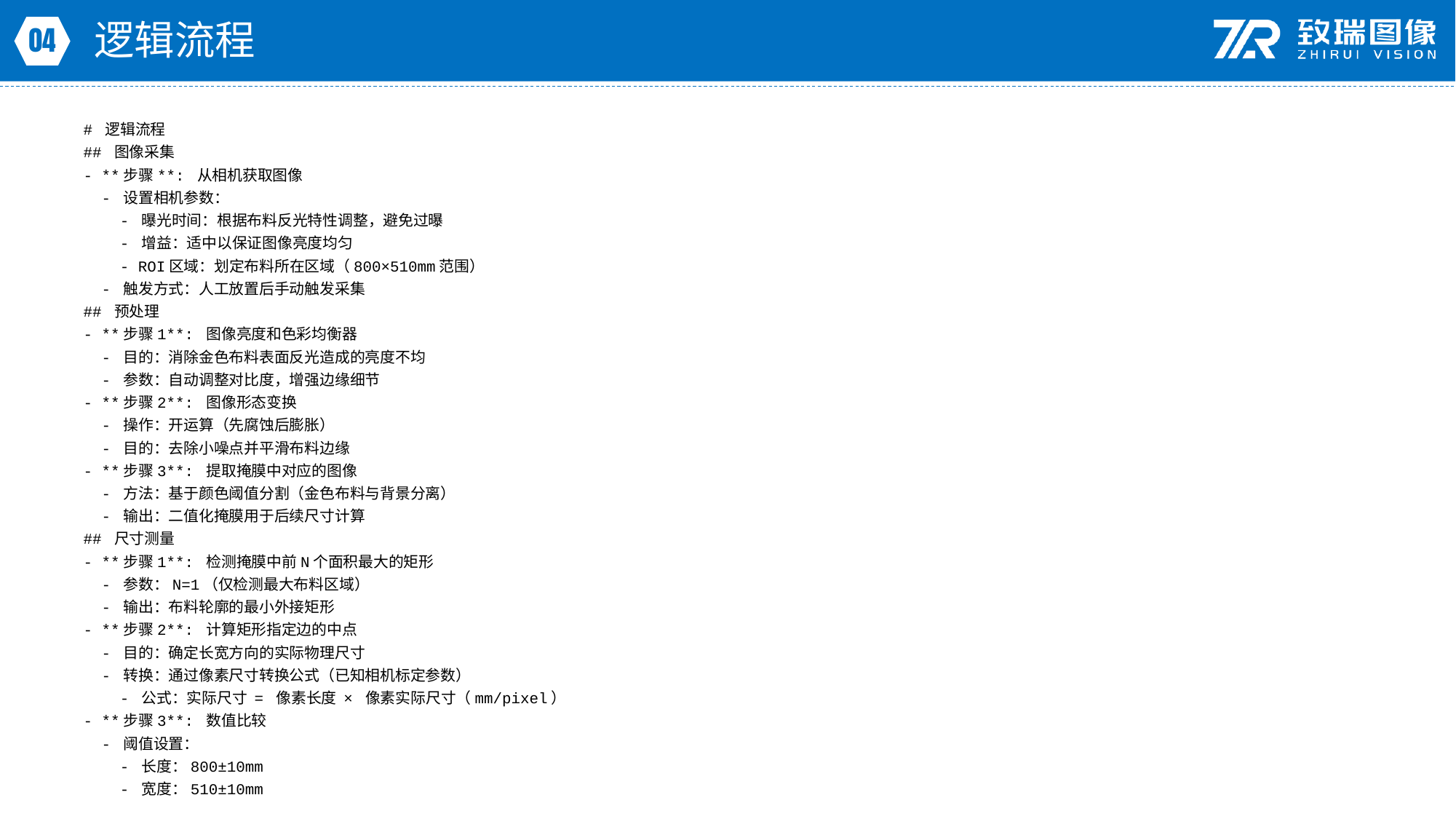

逻辑流程
04

# 逻辑流程
## 图像采集
- **步骤**: 从相机获取图像
  - 设置相机参数：
    - 曝光时间：根据布料反光特性调整，避免过曝
    - 增益：适中以保证图像亮度均匀
    - ROI区域：划定布料所在区域（800×510mm范围）
  - 触发方式：人工放置后手动触发采集
## 预处理
- **步骤1**: 图像亮度和色彩均衡器
  - 目的：消除金色布料表面反光造成的亮度不均
  - 参数：自动调整对比度，增强边缘细节
- **步骤2**: 图像形态变换
  - 操作：开运算（先腐蚀后膨胀）
  - 目的：去除小噪点并平滑布料边缘
- **步骤3**: 提取掩膜中对应的图像
  - 方法：基于颜色阈值分割（金色布料与背景分离）
  - 输出：二值化掩膜用于后续尺寸计算
## 尺寸测量
- **步骤1**: 检测掩膜中前N个面积最大的矩形
  - 参数：N=1（仅检测最大布料区域）
  - 输出：布料轮廓的最小外接矩形
- **步骤2**: 计算矩形指定边的中点
  - 目的：确定长宽方向的实际物理尺寸
  - 转换：通过像素尺寸转换公式（已知相机标定参数）
    - 公式：实际尺寸 = 像素长度 × 像素实际尺寸（mm/pixel）
- **步骤3**: 数值比较
  - 阈值设置：
    - 长度：800±10mm
    - 宽度：510±10mm